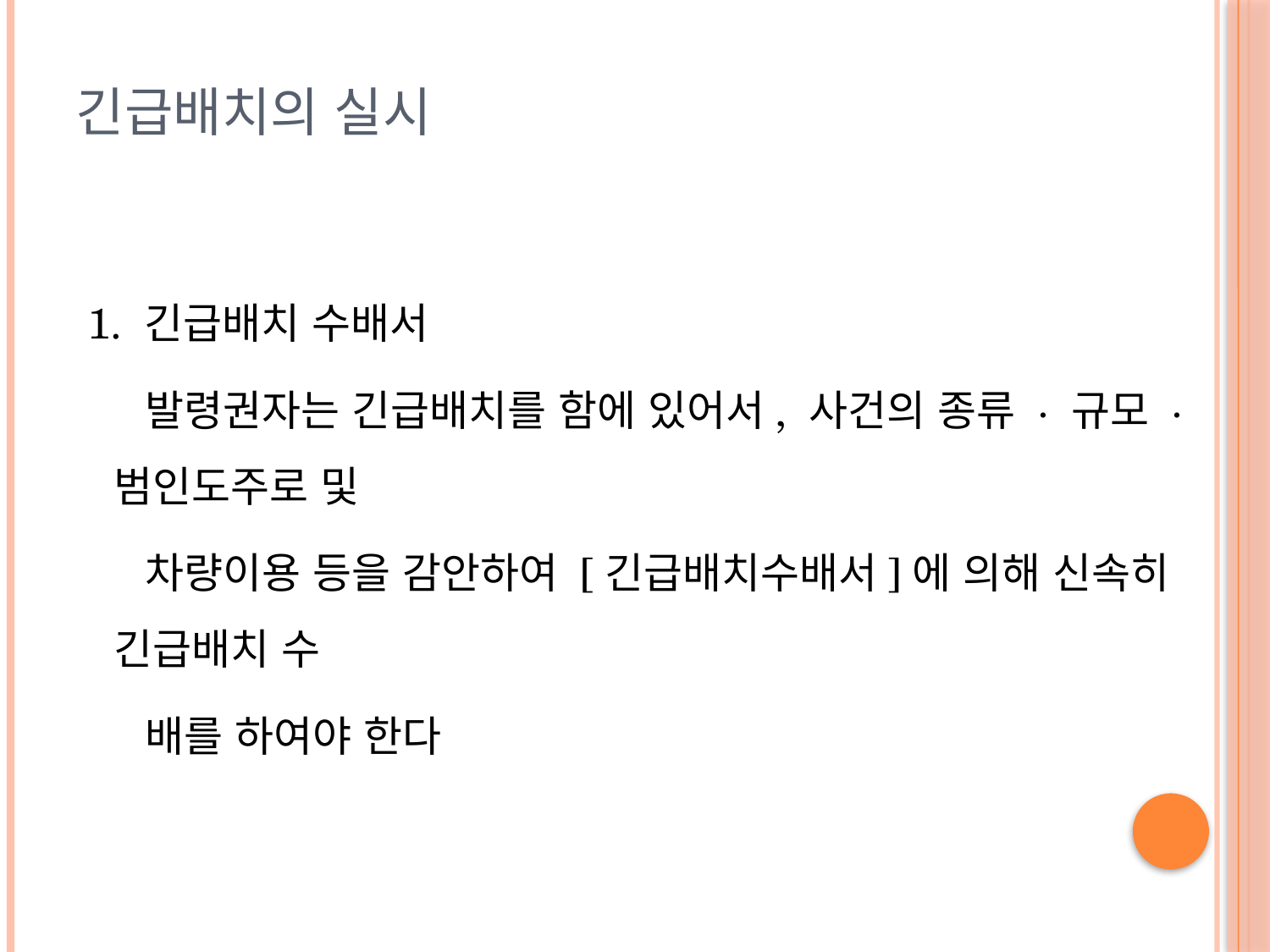

# 긴급배치의 실시

 1. 긴급배치 수배서
     발령권자는 긴급배치를 함에 있어서, 사건의 종류 · 규모 · 범인도주로 및
     차량이용 등을 감안하여 [긴급배치수배서]에 의해 신속히 긴급배치 수
     배를 하여야 한다